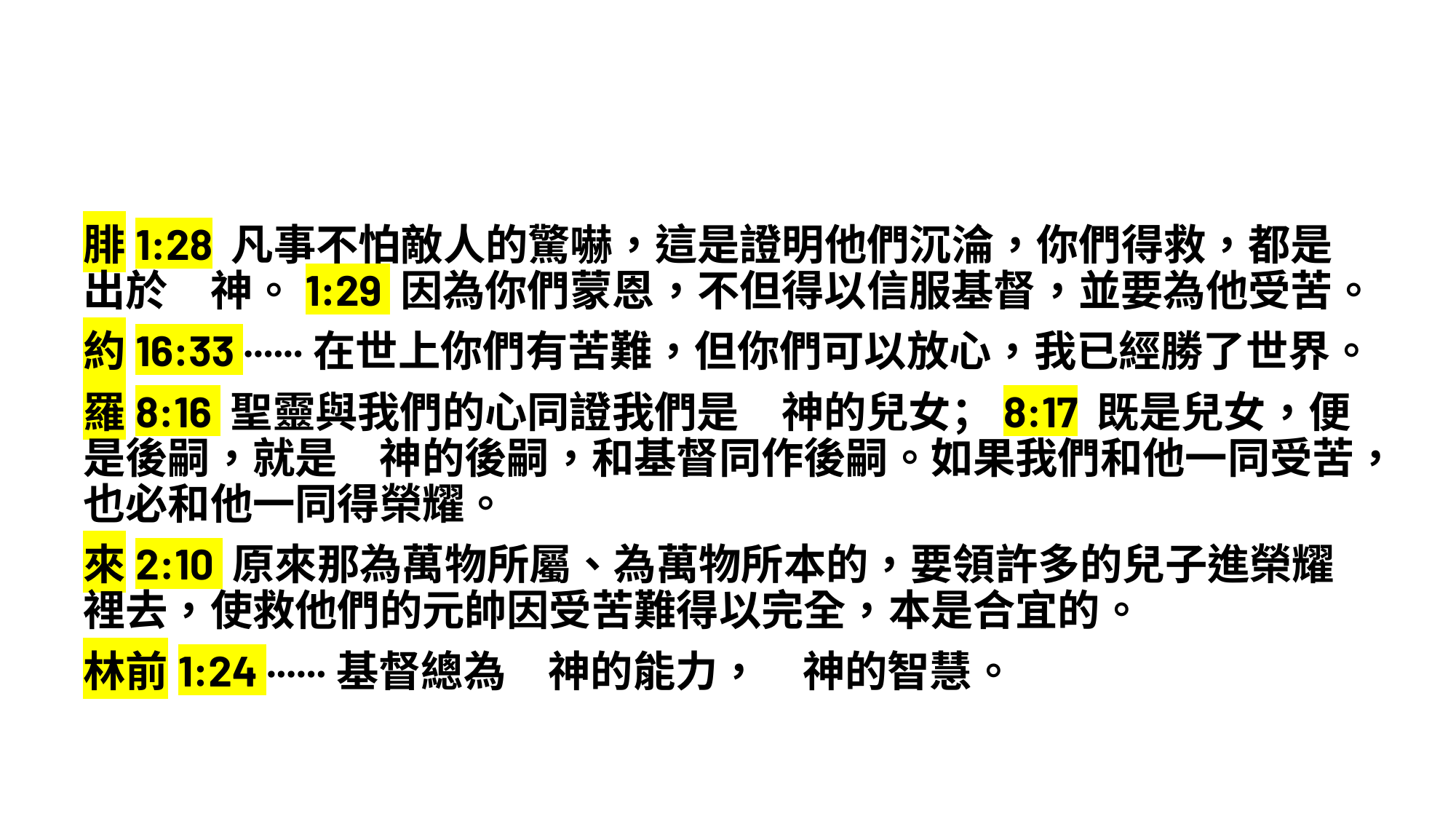

腓1:28 凡事不怕敵人的驚嚇，這是證明他們沉淪，你們得救，都是出於　神。1:29 因為你們蒙恩，不但得以信服基督，並要為他受苦。
約16:33 ······在世上你們有苦難，但你們可以放心，我已經勝了世界。
羅8:16 聖靈與我們的心同證我們是　神的兒女；8:17 既是兒女，便是後嗣，就是　神的後嗣，和基督同作後嗣。如果我們和他一同受苦，也必和他一同得榮耀。
來2:10 原來那為萬物所屬、為萬物所本的，要領許多的兒子進榮耀裡去，使救他們的元帥因受苦難得以完全，本是合宜的。
林前1:24 ······基督總為　神的能力，　神的智慧。